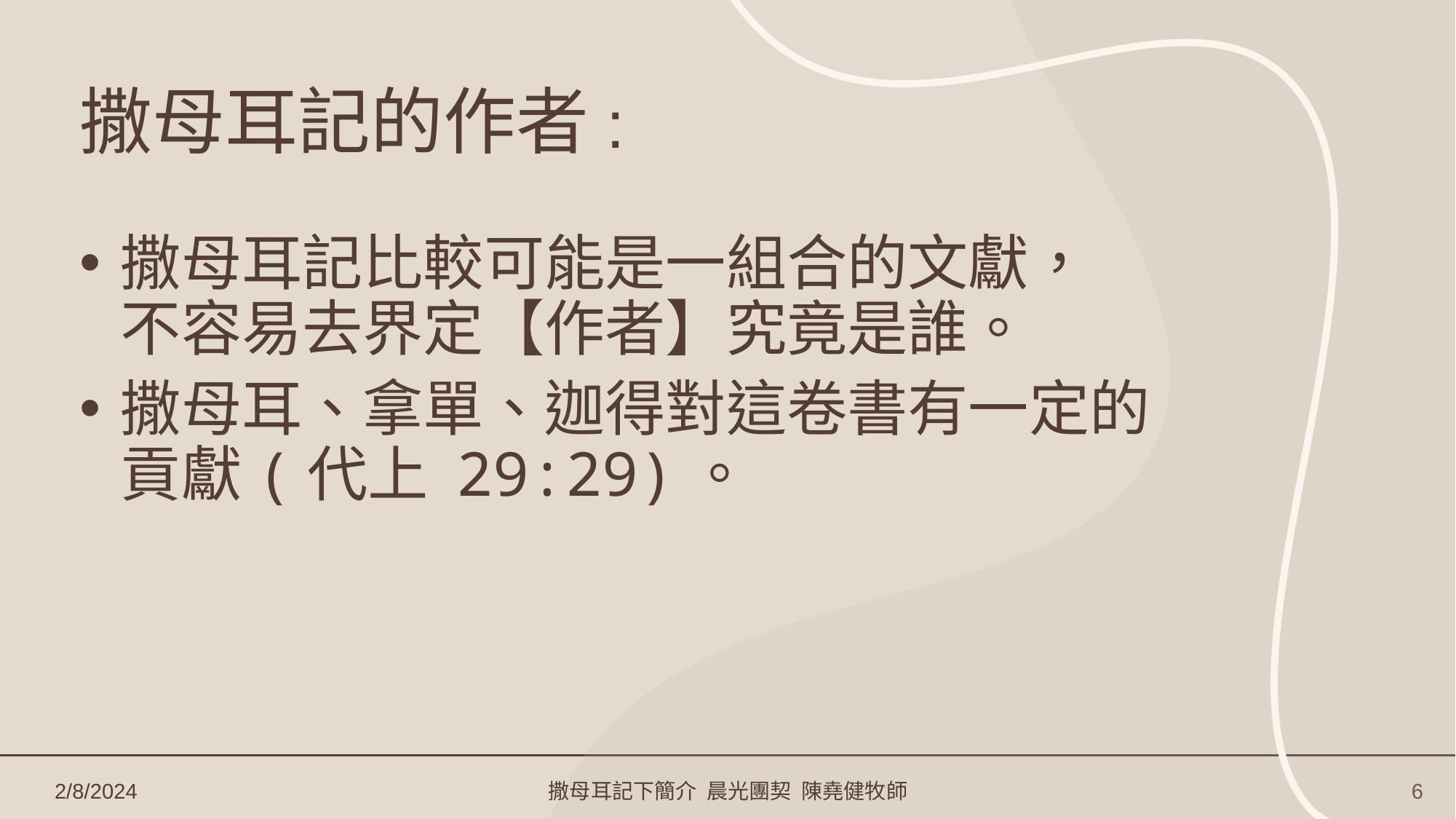

# 撒母耳記的作者:
撒母耳記比較可能是一組合的文獻，
不容易去界定【作者】究竟是誰。
撒母耳、拿單、迦得對這卷書有一定的貢獻(代上 29:29)。
2/8/2024
撒母耳記下簡介  晨光團契  陳堯健牧師
6